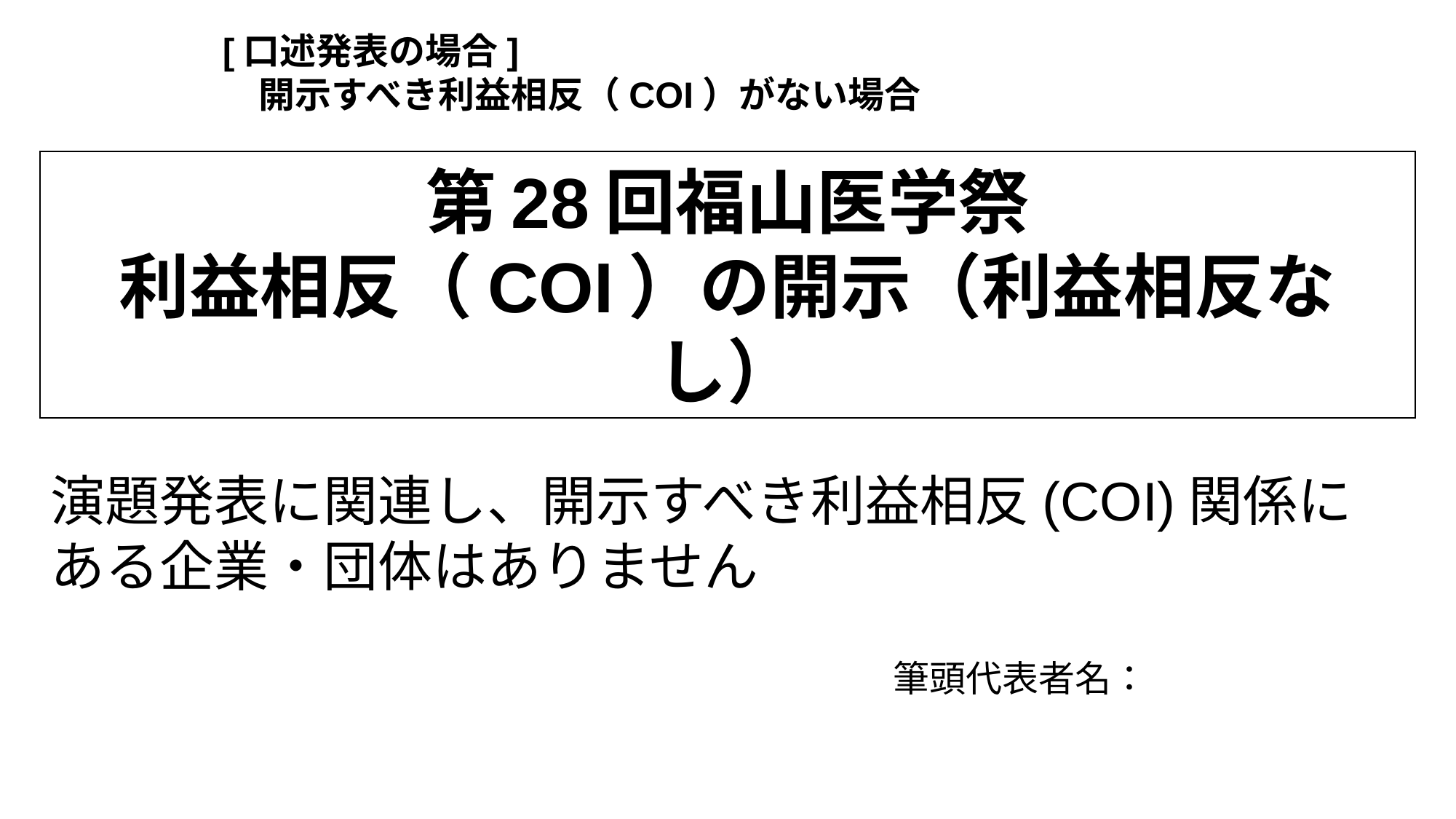

[口述発表の場合]
　開示すべき利益相反（COI）がない場合
# 第28回福山医学祭 利益相反（COI）の開示（利益相反なし）
演題発表に関連し、開示すべき利益相反(COI)関係にある企業・団体はありません
筆頭代表者名：